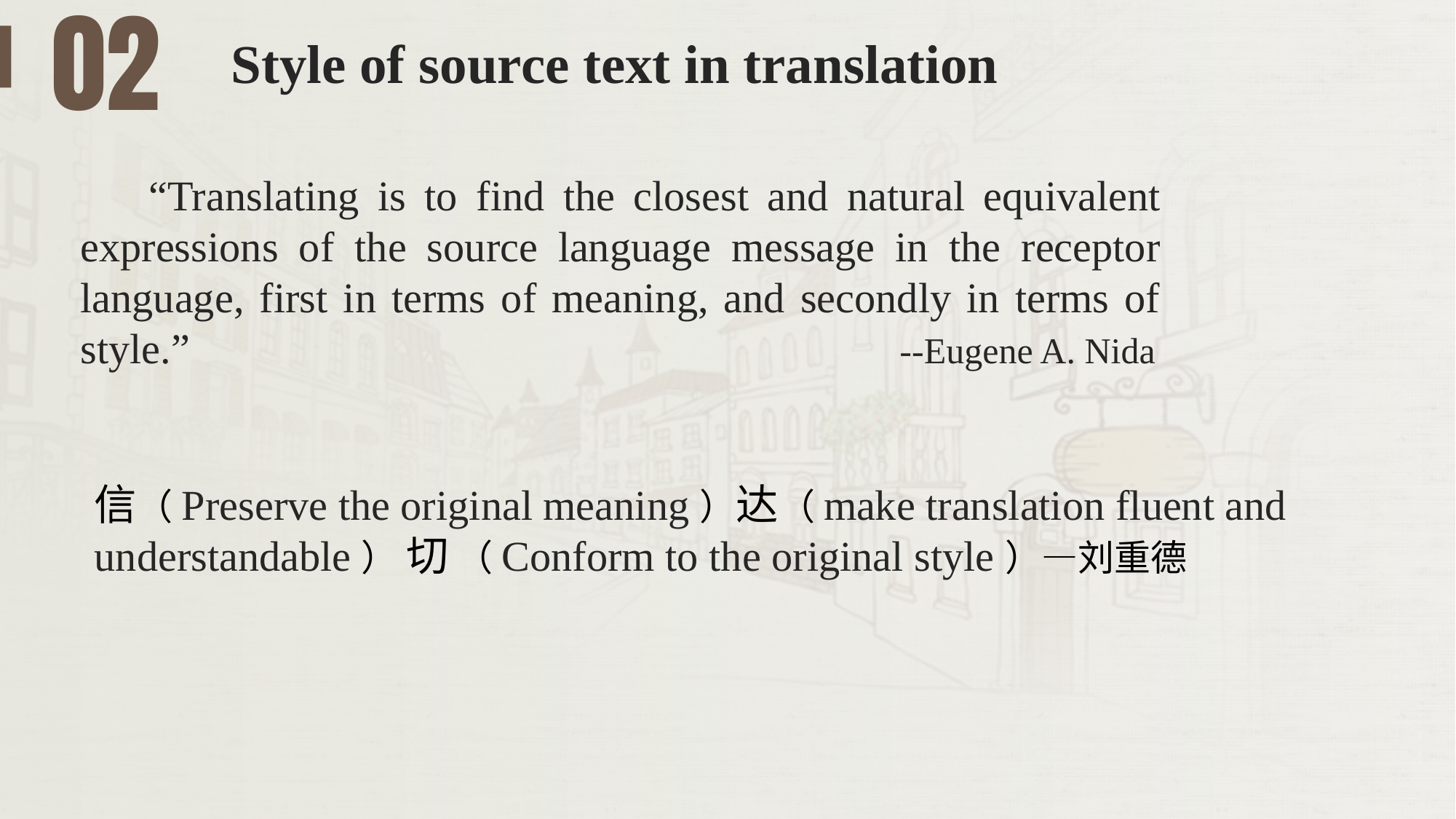

02
Style of source text in translation
    “Translating is to find the closest and natural equivalent expressions of the source language message in the receptor language, first in terms of meaning, and secondly in terms of style.”                                                                              --Eugene A. Nida
信（Preserve the original meaning）达（make translation fluent and understandable） 切 （Conform to the original style）—刘重德